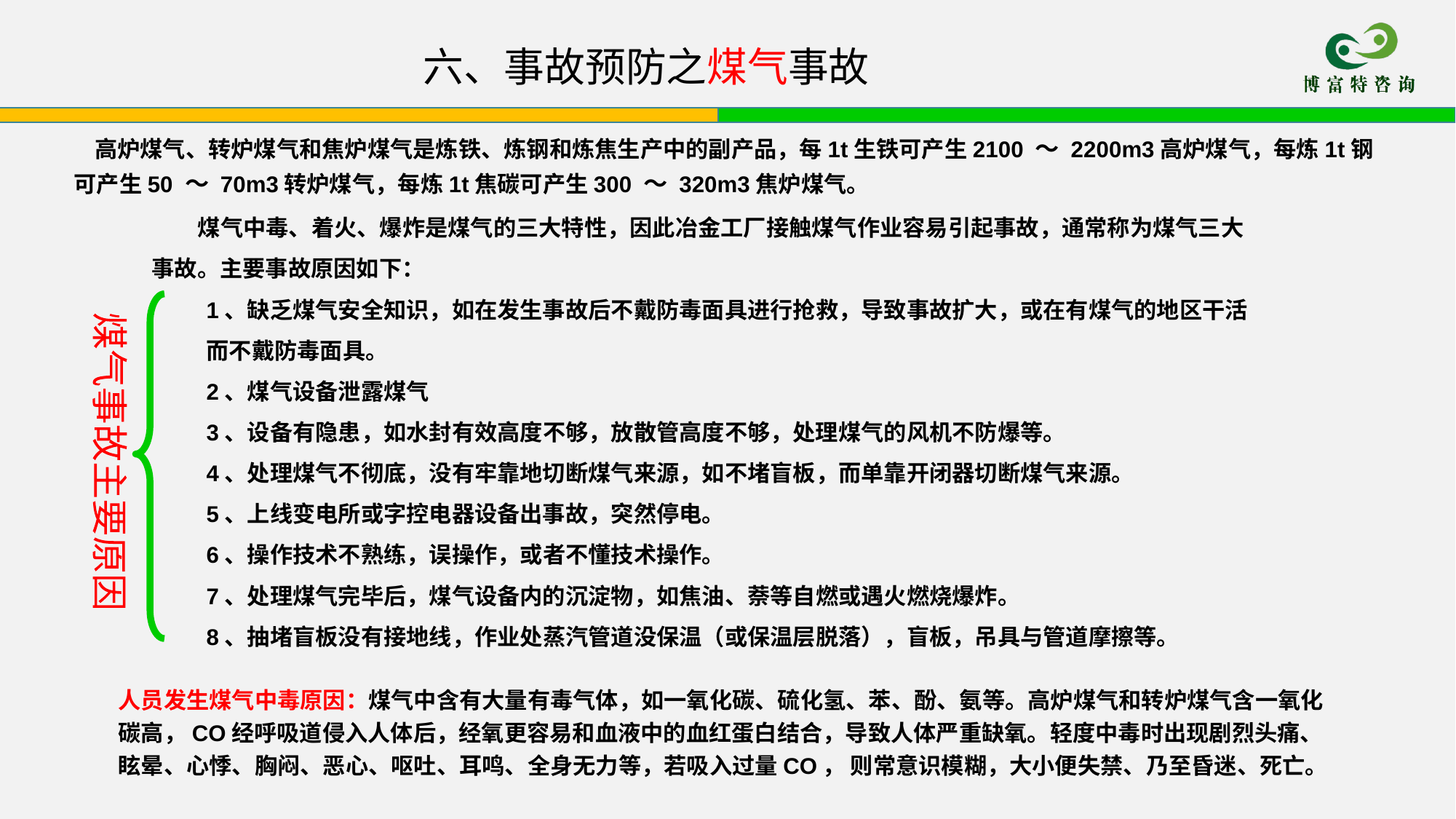

# 六、事故预防之煤气事故
   高炉煤气、转炉煤气和焦炉煤气是炼铁、炼钢和炼焦生产中的副产品，每1t生铁可产生2100 ～ 2200m3高炉煤气，每炼1t钢可产生50 ～ 70m3转炉煤气，每炼1t焦碳可产生300 ～ 320m3焦炉煤气。
        煤气中毒、着火、爆炸是煤气的三大特性，因此冶金工厂接触煤气作业容易引起事故，通常称为煤气三大事故。主要事故原因如下：
1、缺乏煤气安全知识，如在发生事故后不戴防毒面具进行抢救，导致事故扩大，或在有煤气的地区干活而不戴防毒面具。
2、煤气设备泄露煤气
3、设备有隐患，如水封有效高度不够，放散管高度不够，处理煤气的风机不防爆等。
4、处理煤气不彻底，没有牢靠地切断煤气来源，如不堵盲板，而单靠开闭器切断煤气来源。
5、上线变电所或字控电器设备出事故，突然停电。
6、操作技术不熟练，误操作，或者不懂技术操作。
7、处理煤气完毕后，煤气设备内的沉淀物，如焦油、萘等自燃或遇火燃烧爆炸。
8、抽堵盲板没有接地线，作业处蒸汽管道没保温（或保温层脱落），盲板，吊具与管道摩擦等。

煤气事故主要原因
人员发生煤气中毒原因：煤气中含有大量有毒气体，如一氧化碳、硫化氢、苯、酚、氨等。高炉煤气和转炉煤气含一氧化碳高，CO经呼吸道侵入人体后，经氧更容易和血液中的血红蛋白结合，导致人体严重缺氧。轻度中毒时出现剧烈头痛、眩晕、心悸、胸闷、恶心、呕吐、耳鸣、全身无力等，若吸入过量CO， 则常意识模糊，大小便失禁、乃至昏迷、死亡。
37